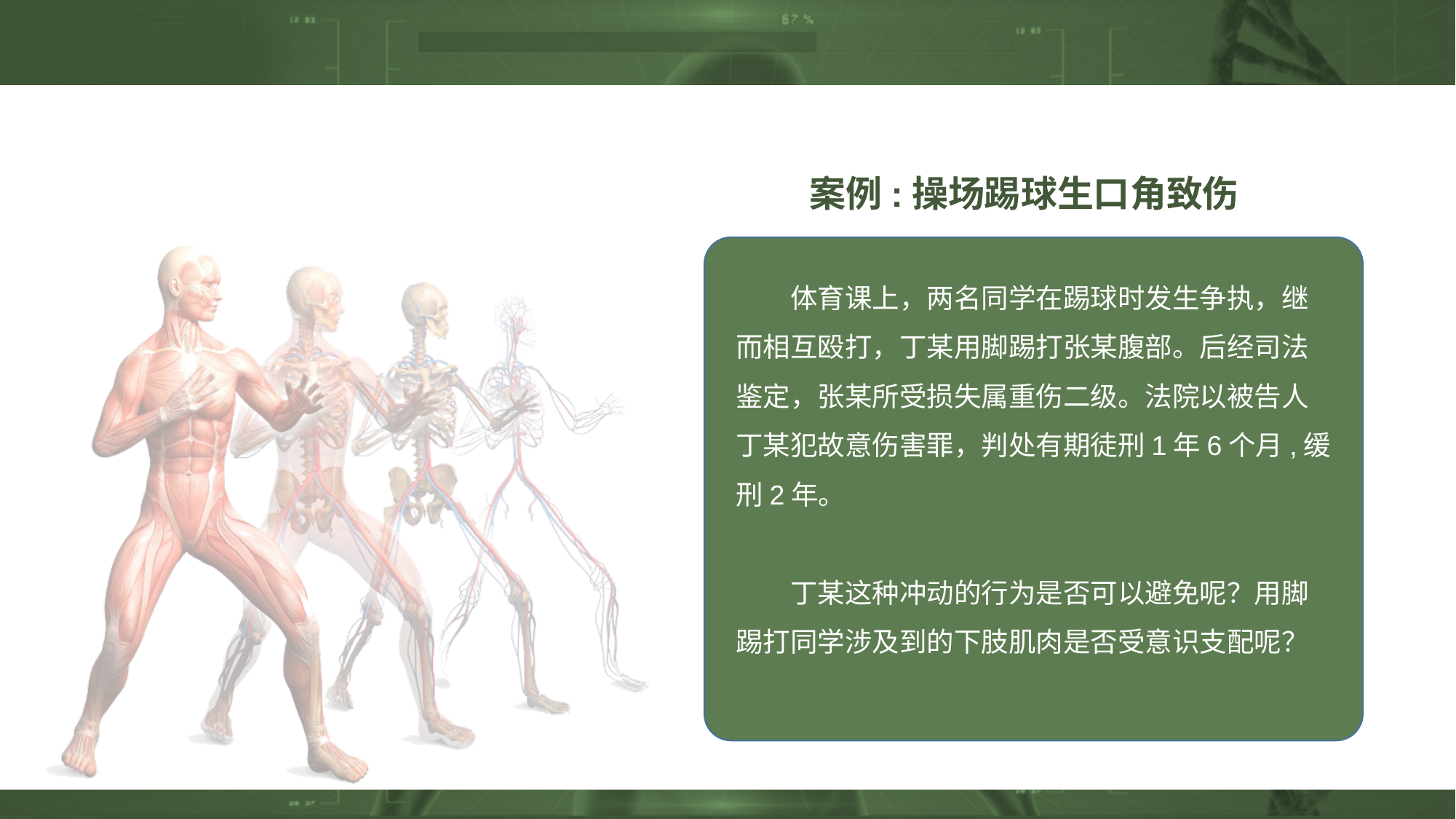

案例:操场踢球生口角致伤

体育课上，两名同学在踢球时发生争执，继而相互殴打，丁某用脚踢打张某腹部。后经司法鉴定，张某所受损失属重伤二级。法院以被告人丁某犯故意伤害罪，判处有期徒刑1年6个月,缓刑2年。

丁某这种冲动的行为是否可以避免呢？用脚踢打同学涉及到的下肢肌肉是否受意识支配呢？